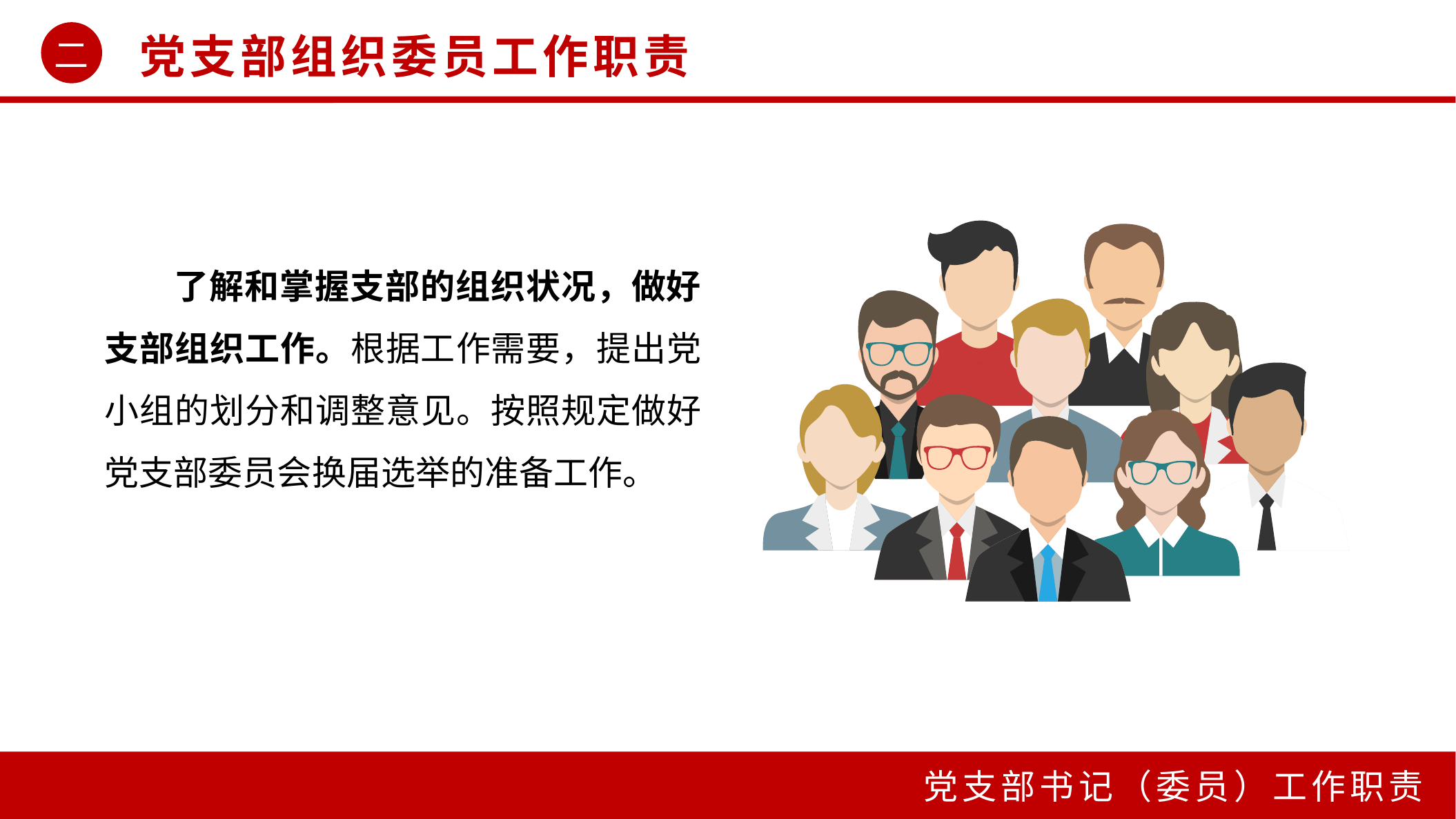

二
党支部组织委员工作职责

 了解和掌握支部的组织状况，做好支部组织工作。根据工作需要，提出党小组的划分和调整意见。按照规定做好党支部委员会换届选举的准备工作。

党支部书记（委员）工作职责